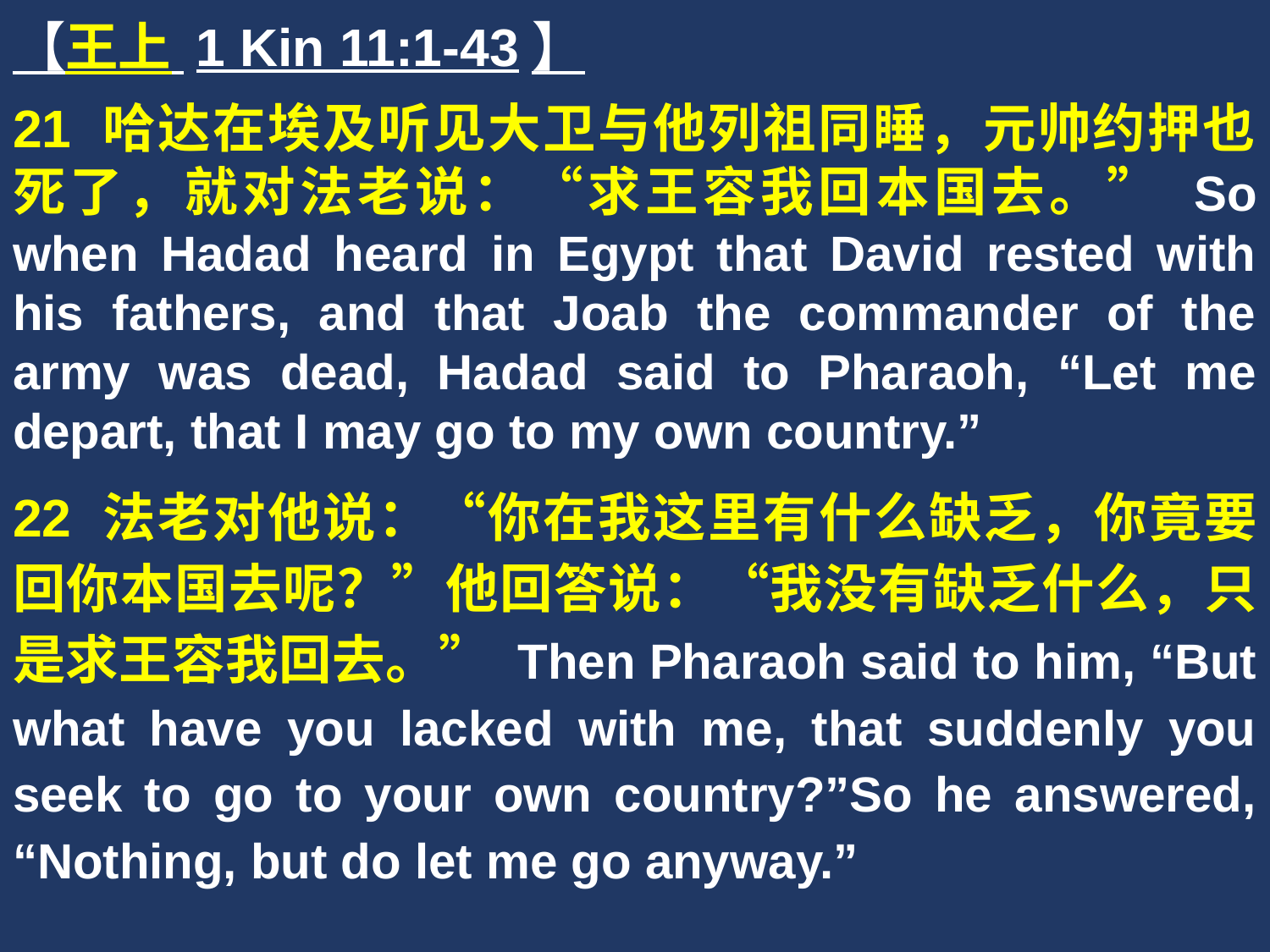

【王上 1 Kin 11:1-43】
21 哈达在埃及听见大卫与他列祖同睡，元帅约押也死了，就对法老说：“求王容我回本国去。” So when Hadad heard in Egypt that David rested with his fathers, and that Joab the commander of the army was dead, Hadad said to Pharaoh, “Let me depart, that I may go to my own country.”
22 法老对他说：“你在我这里有什么缺乏，你竟要回你本国去呢？”他回答说：“我没有缺乏什么，只是求王容我回去。” Then Pharaoh said to him, “But what have you lacked with me, that suddenly you seek to go to your own country?”So he answered, “Nothing, but do let me go anyway.”